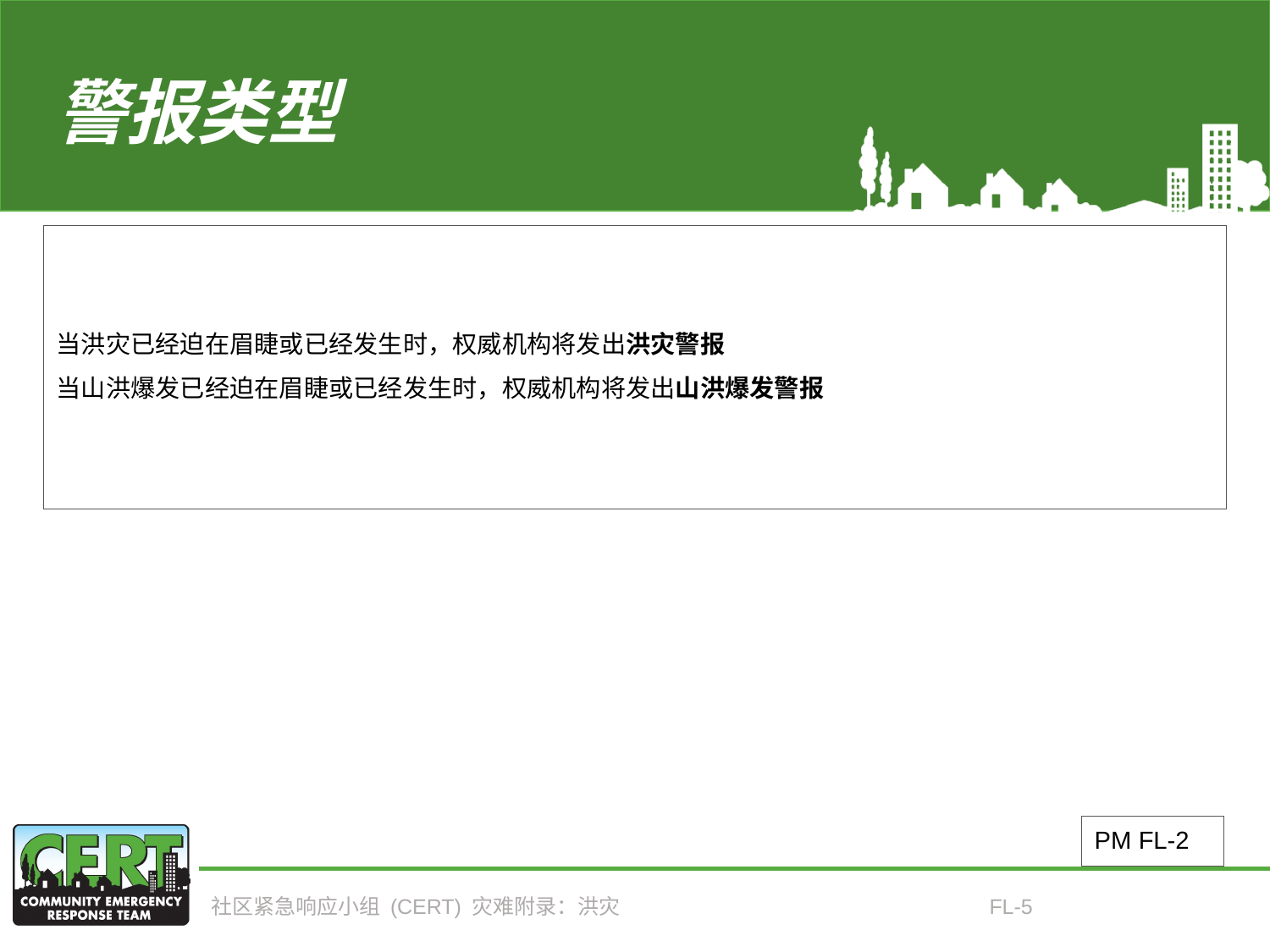

# 警报类型
当洪灾已经迫在眉睫或已经发生时，权威机构将发出洪灾警报
当山洪爆发已经迫在眉睫或已经发生时，权威机构将发出山洪爆发警报
PM FL-2
社区紧急响应小组 (CERT) 灾难附录：洪灾
FL-5